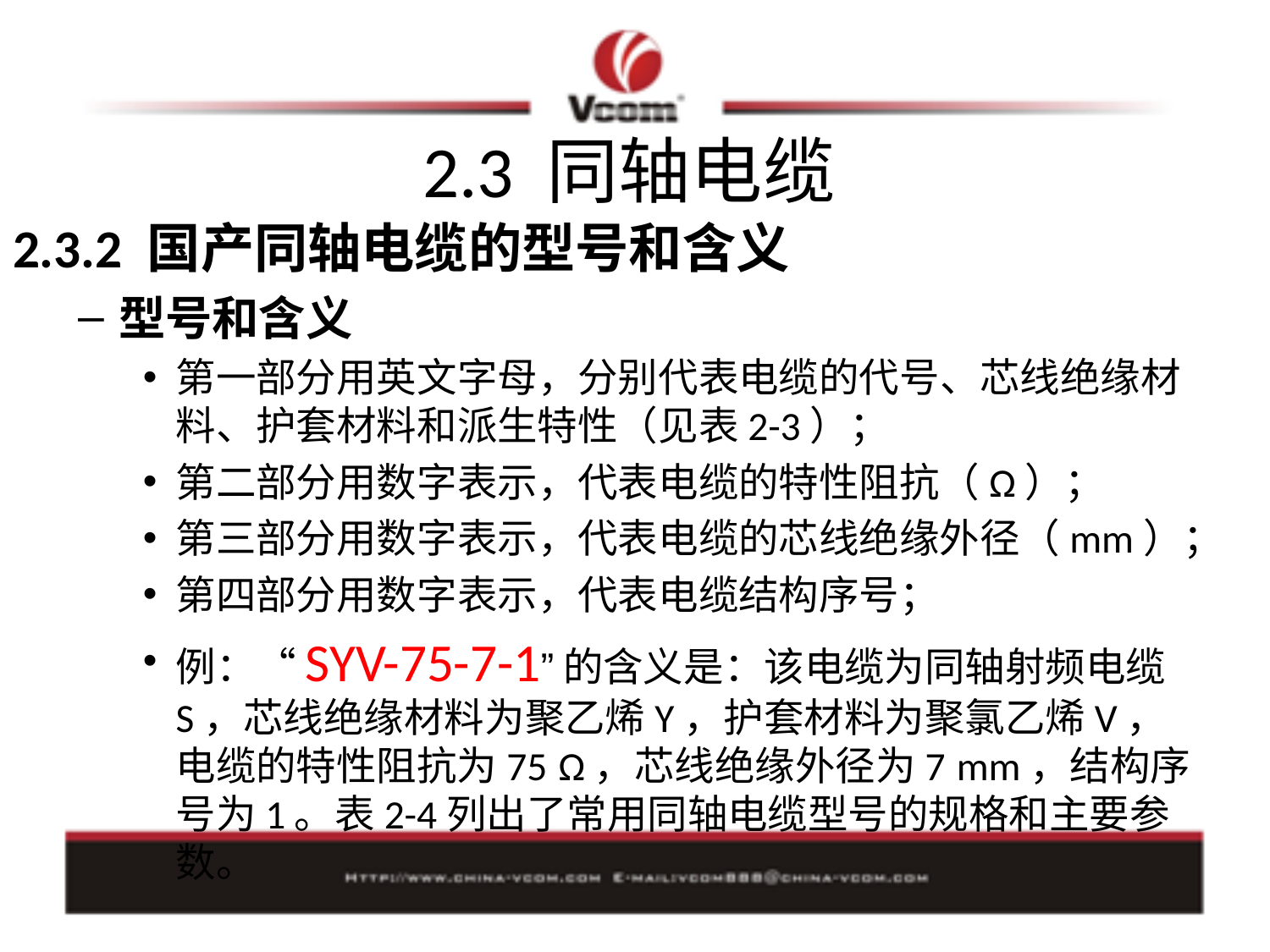

# 2.3 同轴电缆
2.3.2 国产同轴电缆的型号和含义
型号和含义
第一部分用英文字母，分别代表电缆的代号、芯线绝缘材料、护套材料和派生特性（见表2-3）；
第二部分用数字表示，代表电缆的特性阻抗（Ω）；
第三部分用数字表示，代表电缆的芯线绝缘外径（mm）；
第四部分用数字表示，代表电缆结构序号；
例：“SYV-75-7-1”的含义是：该电缆为同轴射频电缆S，芯线绝缘材料为聚乙烯Y，护套材料为聚氯乙烯V，电缆的特性阻抗为75 Ω，芯线绝缘外径为7 mm，结构序号为1。表2-4列出了常用同轴电缆型号的规格和主要参数。